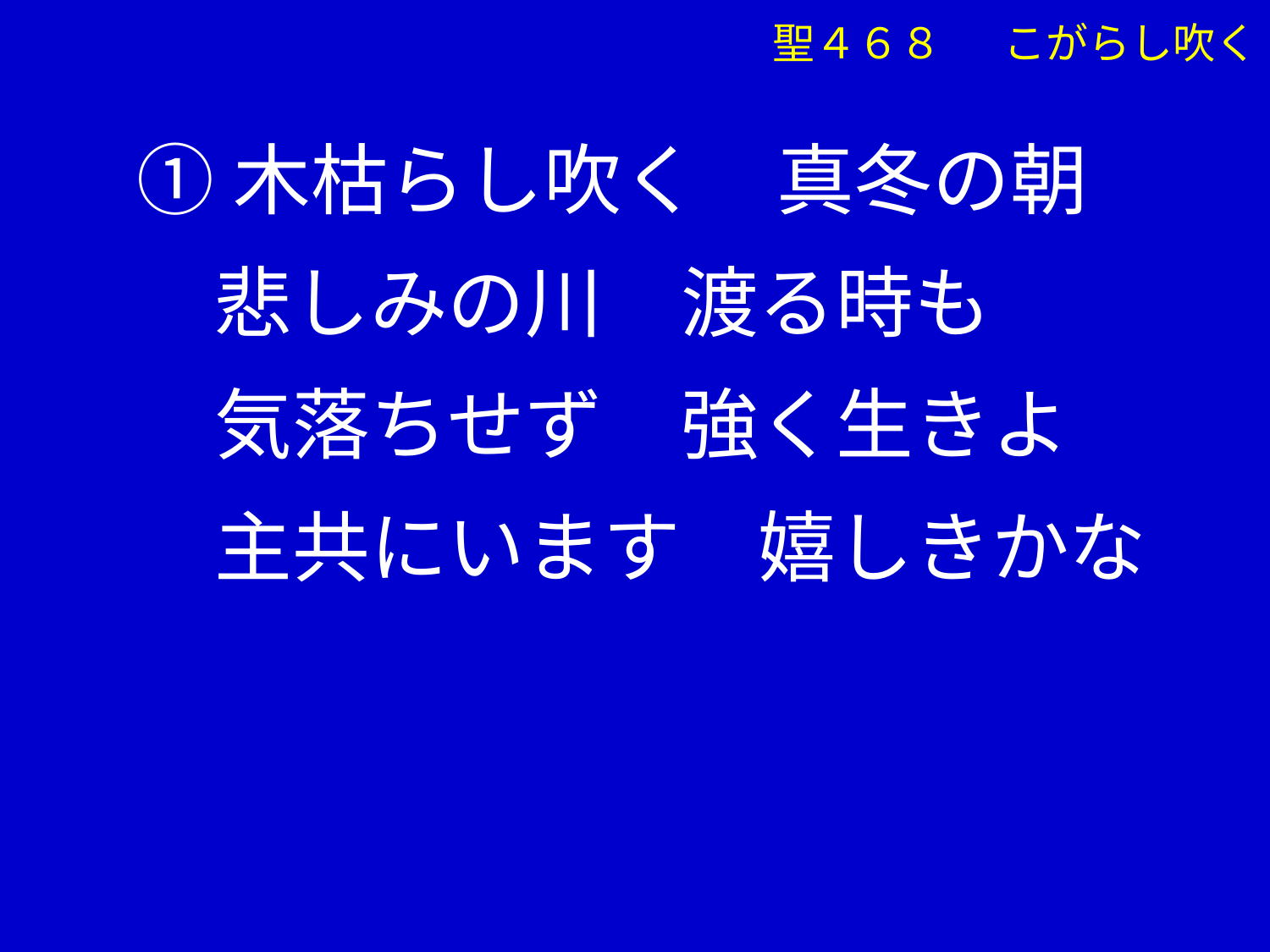

聖４６８  　こがらし吹く
  ①木枯らし吹く　真冬の朝
　  悲しみの川　渡る時も
　  気落ちせず　強く生きよ
　  主共にいます　嬉しきかな